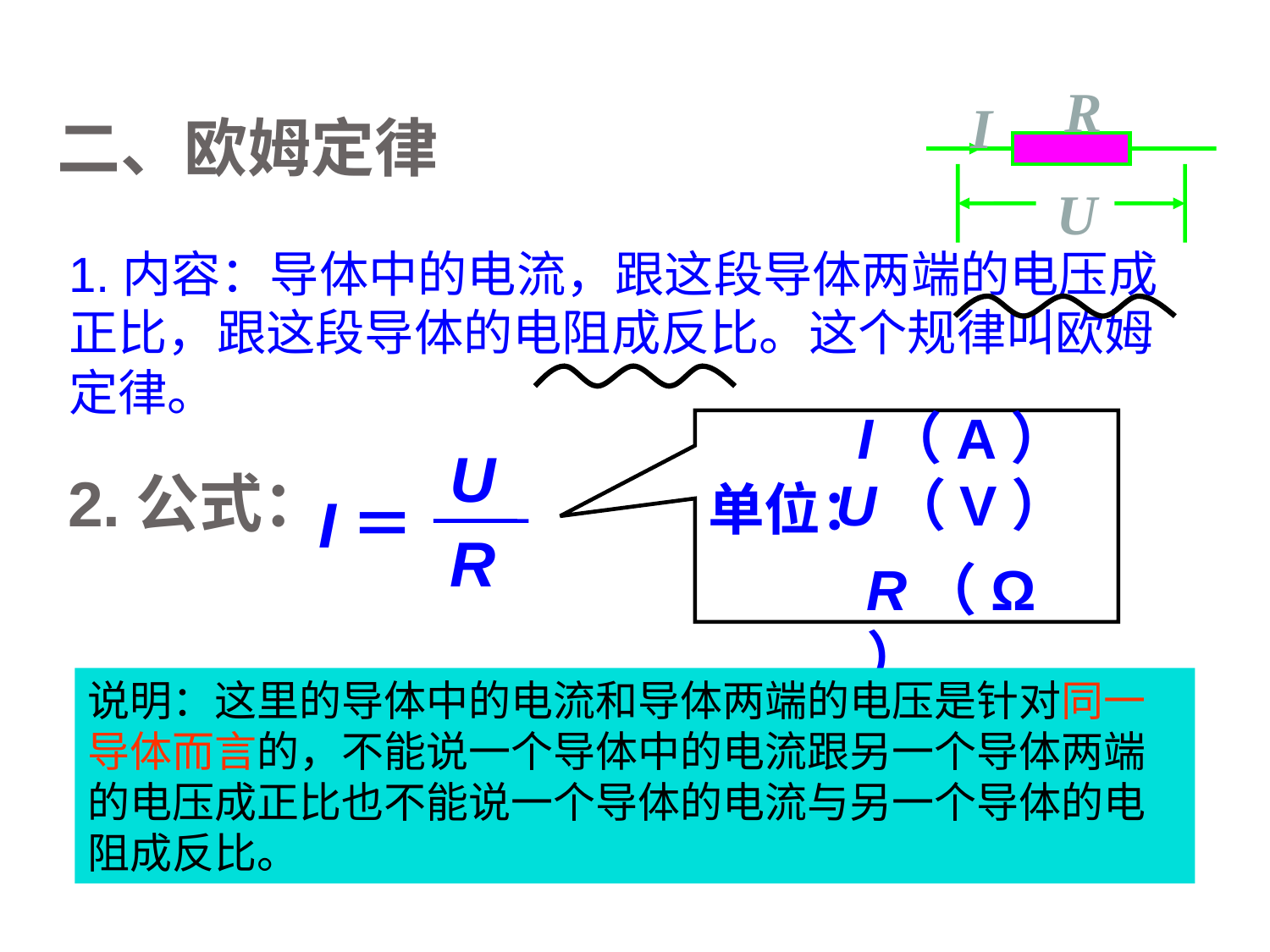

R
I

U

二、欧姆定律
1.内容：导体中的电流，跟这段导体两端的电压成正比，跟这段导体的电阻成反比。这个规律叫欧姆定律。

I（A）

U（V）
单位：
R（Ω）
U
I
＝
R

2.公式：
说明：这里的导体中的电流和导体两端的电压是针对同一导体而言的，不能说一个导体中的电流跟另一个导体两端的电压成正比也不能说一个导体的电流与另一个导体的电阻成反比。